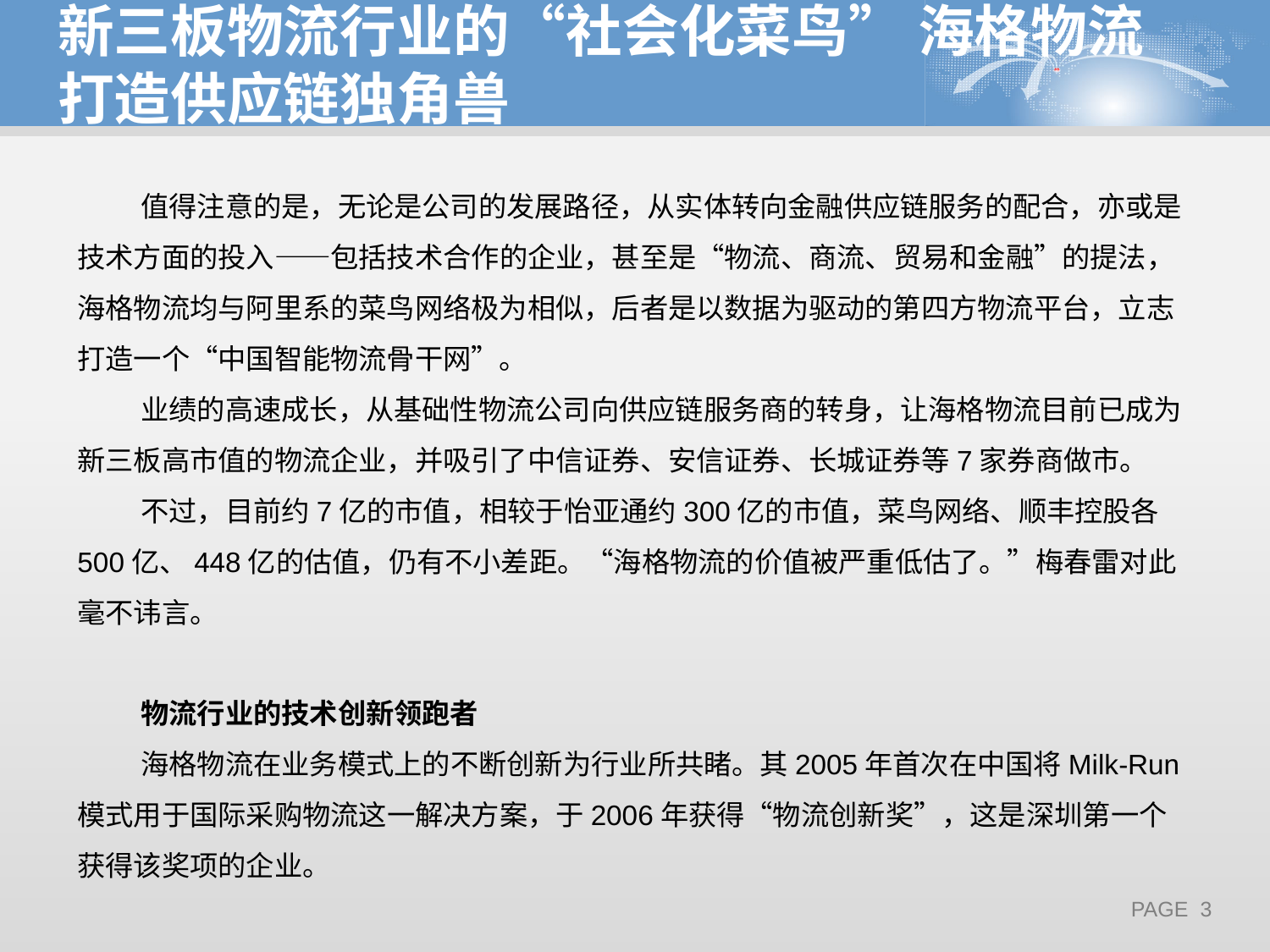

新三板物流行业的“社会化菜鸟” 海格物流打造供应链独角兽
值得注意的是，无论是公司的发展路径，从实体转向金融供应链服务的配合，亦或是技术方面的投入——包括技术合作的企业，甚至是“物流、商流、贸易和金融”的提法，海格物流均与阿里系的菜鸟网络极为相似，后者是以数据为驱动的第四方物流平台，立志打造一个“中国智能物流骨干网”。
业绩的高速成长，从基础性物流公司向供应链服务商的转身，让海格物流目前已成为新三板高市值的物流企业，并吸引了中信证券、安信证券、长城证券等7家券商做市。
不过，目前约7亿的市值，相较于怡亚通约300亿的市值，菜鸟网络、顺丰控股各500亿、448亿的估值，仍有不小差距。“海格物流的价值被严重低估了。”梅春雷对此毫不讳言。

物流行业的技术创新领跑者
海格物流在业务模式上的不断创新为行业所共睹。其2005年首次在中国将Milk-Run模式用于国际采购物流这一解决方案，于2006年获得“物流创新奖”，这是深圳第一个获得该奖项的企业。